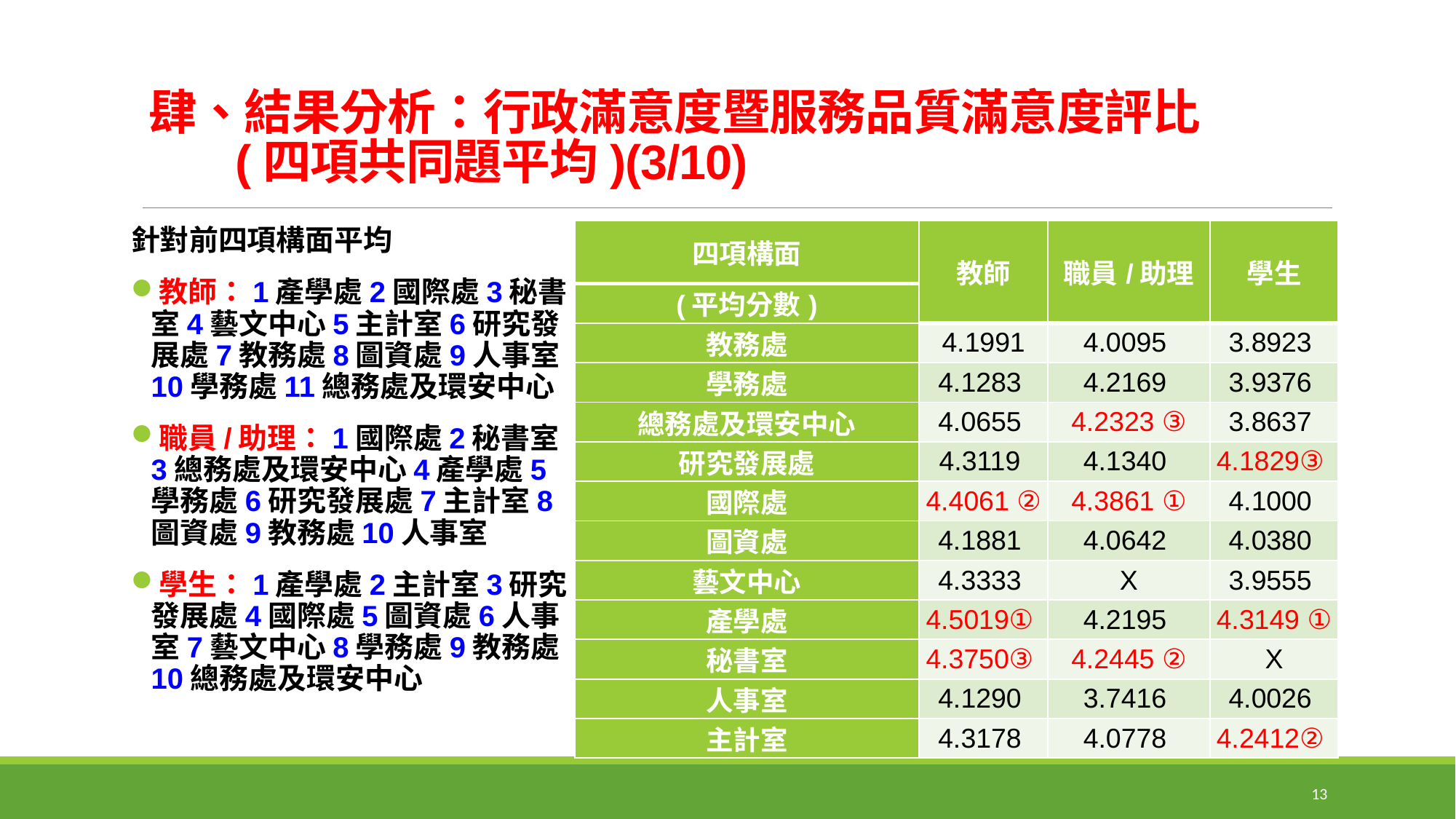

# 肆、結果分析：行政滿意度暨服務品質滿意度評比 (四項共同題平均)(3/10)
針對前四項構面平均
教師：1產學處2國際處3秘書室4藝文中心5主計室6研究發展處7教務處8圖資處9人事室10學務處11總務處及環安中心
職員/助理：1國際處2秘書室3總務處及環安中心4產學處5學務處6研究發展處7主計室8圖資處9教務處10人事室
學生：1產學處2主計室3研究發展處4國際處5圖資處6人事室7藝文中心8學務處9教務處10總務處及環安中心

| 四項構面 | 教師 | 職員/助理 | 學生 |
| --- | --- | --- | --- |
| (平均分數) |  |  |  |
| 教務處 | 4.1991 | 4.0095 | 3.8923 |
| 學務處 | 4.1283 | 4.2169 | 3.9376 |
| 總務處及環安中心 | 4.0655 | 4.2323 ③ | 3.8637 |
| 研究發展處 | 4.3119 | 4.1340 | 4.1829③ |
| 國際處 | 4.4061 ② | 4.3861 ① | 4.1000 |
| 圖資處 | 4.1881 | 4.0642 | 4.0380 |
| 藝文中心 | 4.3333 | X | 3.9555 |
| 產學處 | 4.5019① | 4.2195 | 4.3149 ① |
| 秘書室 | 4.3750③ | 4.2445 ② | X |
| 人事室 | 4.1290 | 3.7416 | 4.0026 |
| 主計室 | 4.3178 | 4.0778 | 4.2412② |
13